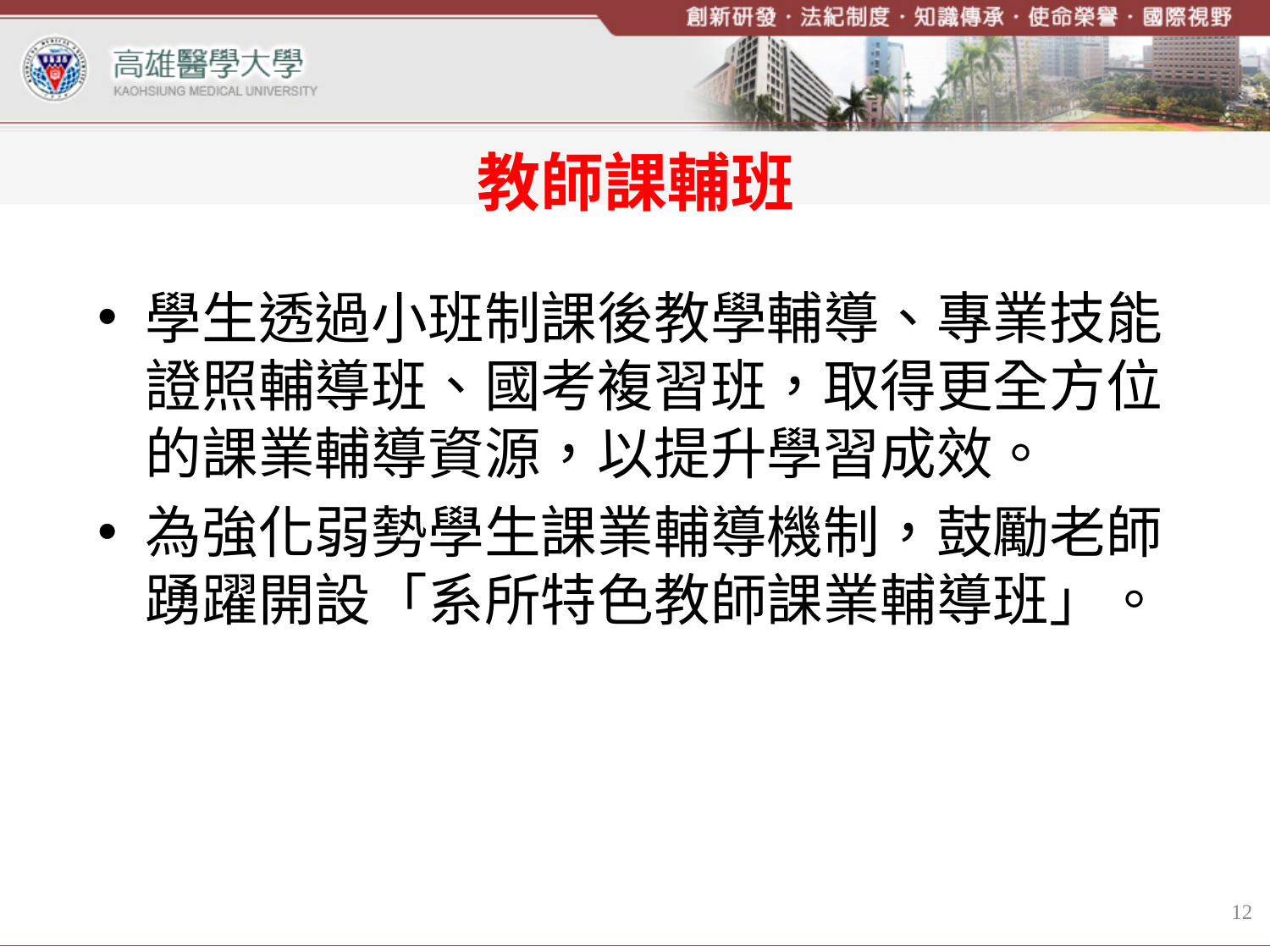

# 教師課輔班
學生透過小班制課後教學輔導、專業技能證照輔導班、國考複習班，取得更全方位的課業輔導資源，以提升學習成效。
為強化弱勢學生課業輔導機制，鼓勵老師踴躍開設「系所特色教師課業輔導班」。
12